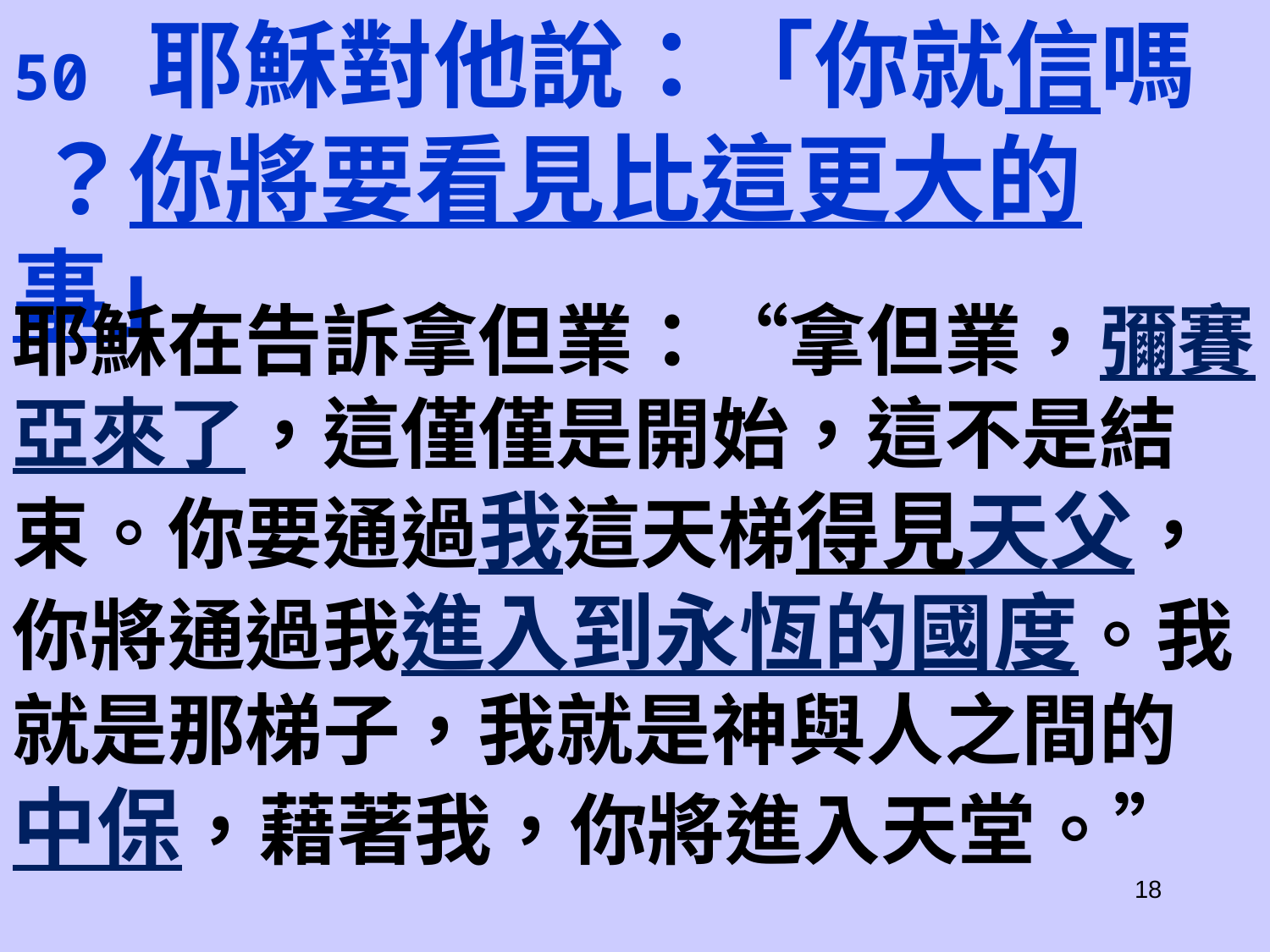

50 耶穌對他說：「你就信嗎 ？你將要看見比這更大的事」

耶穌在告訴拿但業：“拿但業，彌賽亞來了，這僅僅是開始，這不是結束。你要通過我這天梯得見天父，你將通過我進入到永恆的國度。我就是那梯子，我就是神與人之間的中保，藉著我，你將進入天堂。”
18